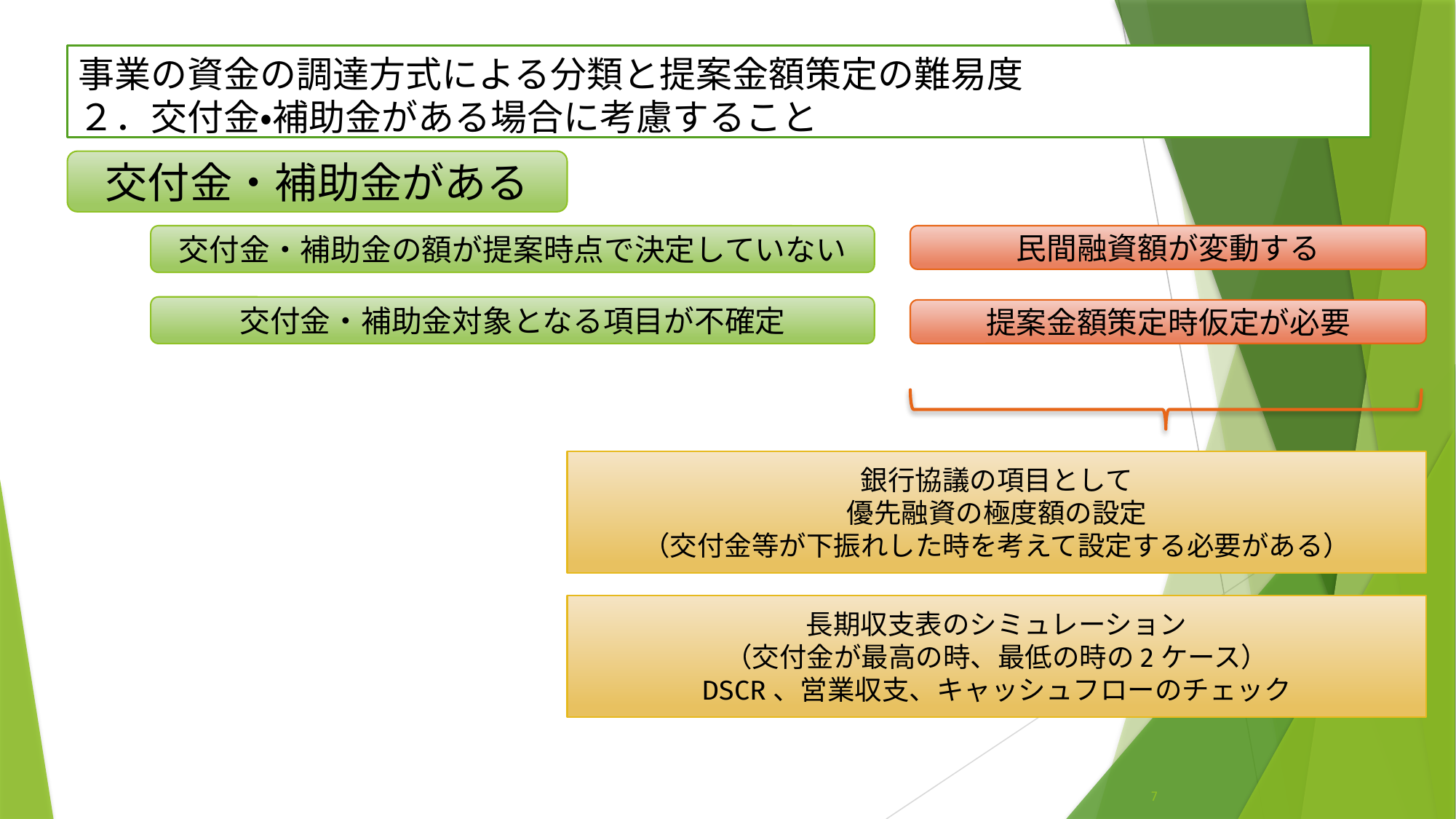

# 事業の資金の調達方式による分類と提案金額策定の難易度 ２．交付金・補助金がある場合に考慮すること
交付金・補助金がある

交付金・補助金の額が提案時点で決定していない
民間融資額が変動する
交付金・補助金対象となる項目が不確定
提案金額策定時仮定が必要
銀行協議の項目として
優先融資の極度額の設定
（交付金等が下振れした時を考えて設定する必要がある）
長期収支表のシミュレーション
（交付金が最高の時、最低の時の2ケース）
DSCR、営業収支、キャッシュフローのチェック
7